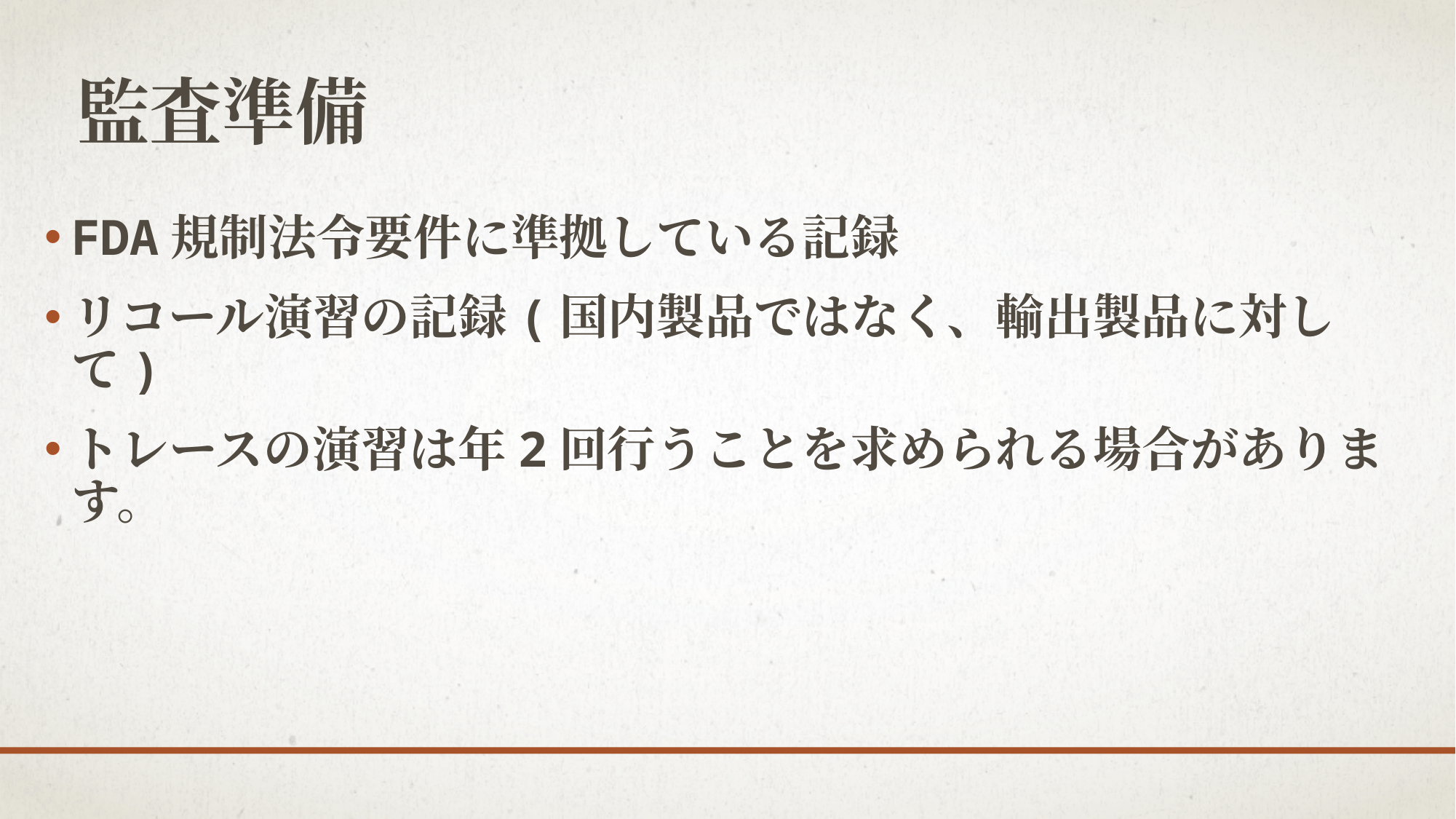

監査準備
FDA規制法令要件に準拠している記録
リコール演習の記録(国内製品ではなく、輸出製品に対して)
トレースの演習は年2回行うことを求められる場合があります。